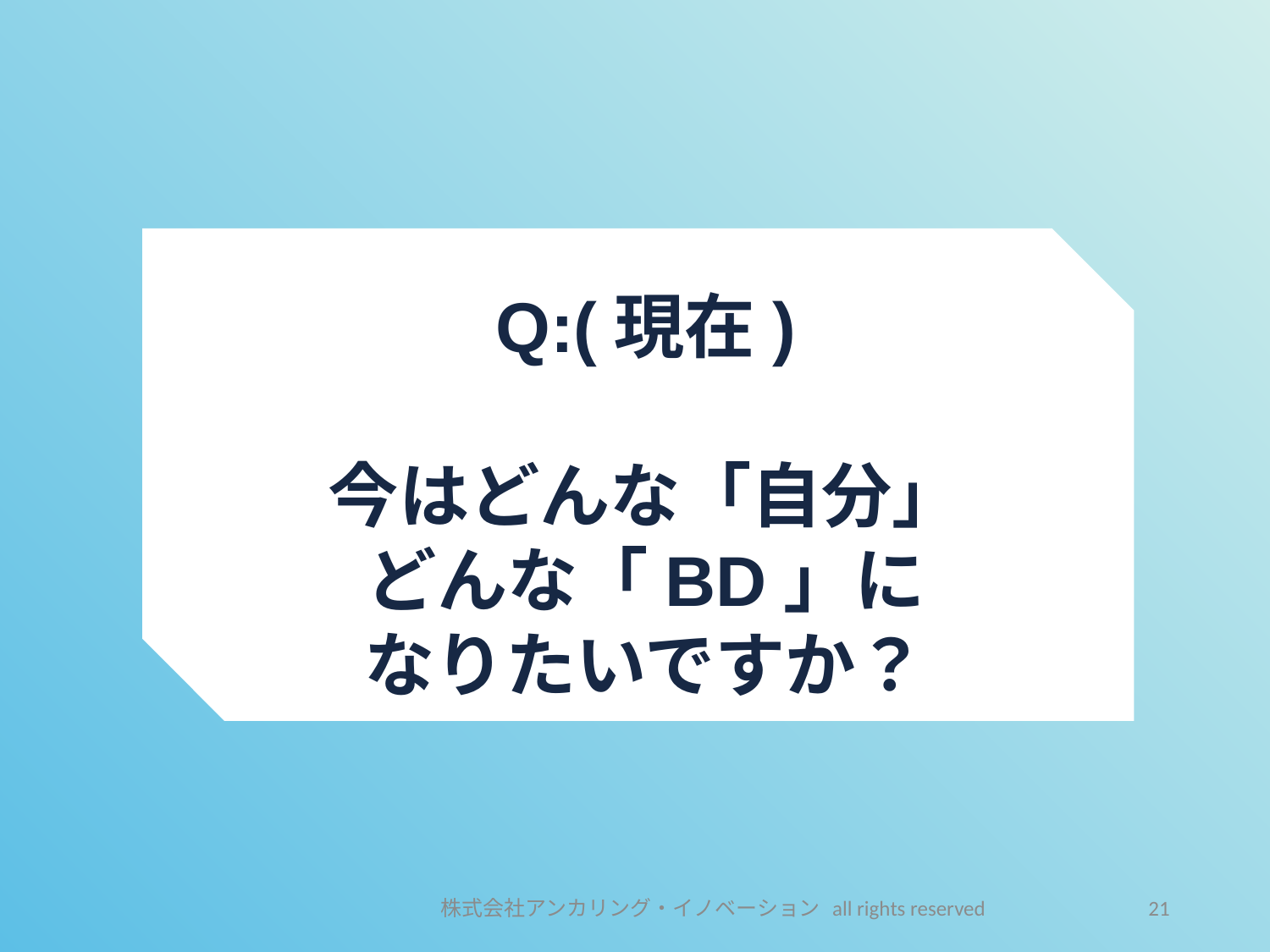

Q:(現在)

今はどんな「自分」
どんな「BD」に
なりたいですか？
株式会社アンカリング・イノベーション all rights reserved
21